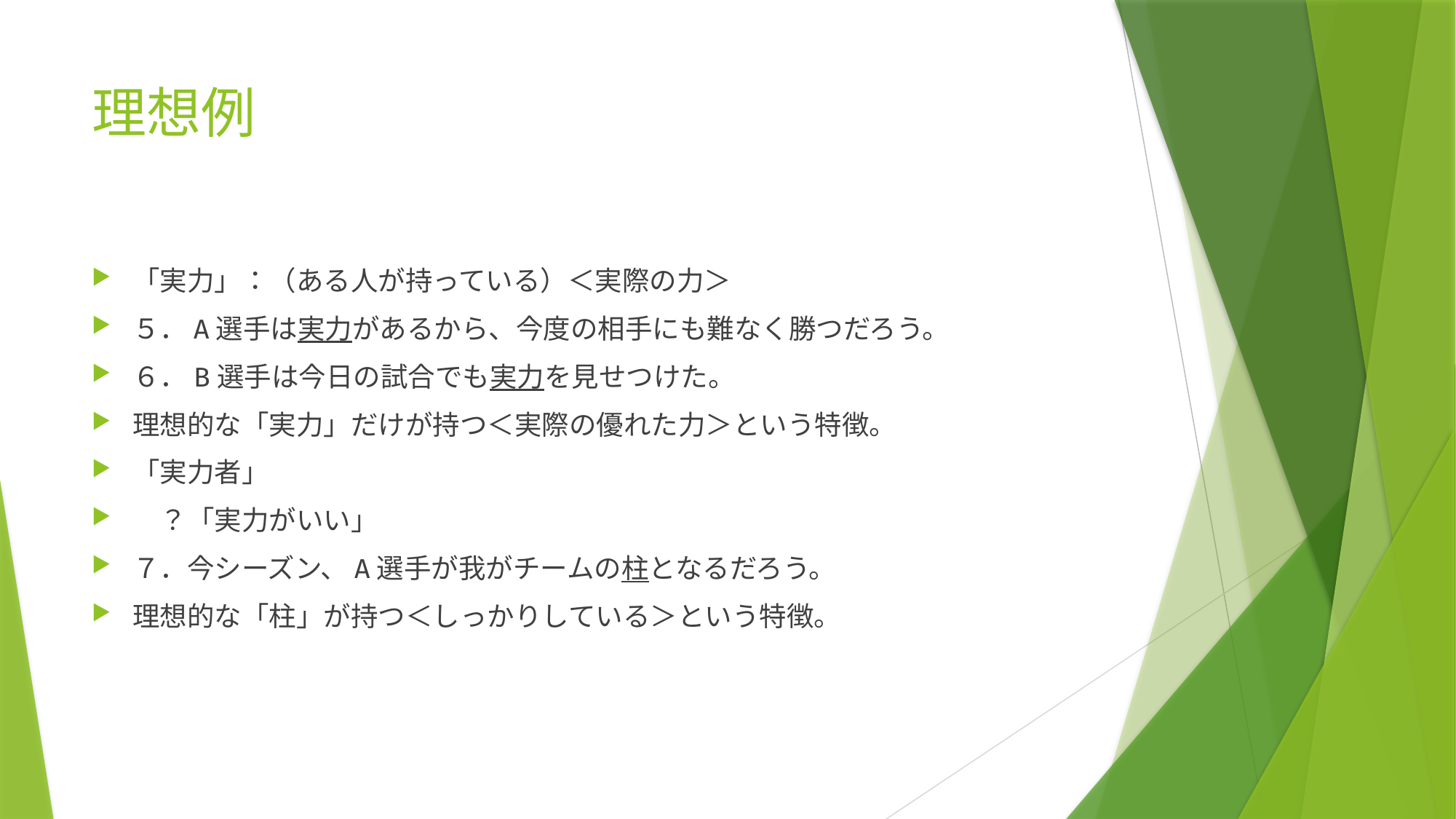

# 理想例
「実力」：（ある人が持っている）＜実際の力＞
５．A選手は実力があるから、今度の相手にも難なく勝つだろう。
６．B選手は今日の試合でも実力を見せつけた。
理想的な「実力」だけが持つ＜実際の優れた力＞という特徴。
「実力者」
　？「実力がいい」
７．今シーズン、A選手が我がチームの柱となるだろう。
理想的な「柱」が持つ＜しっかりしている＞という特徴。